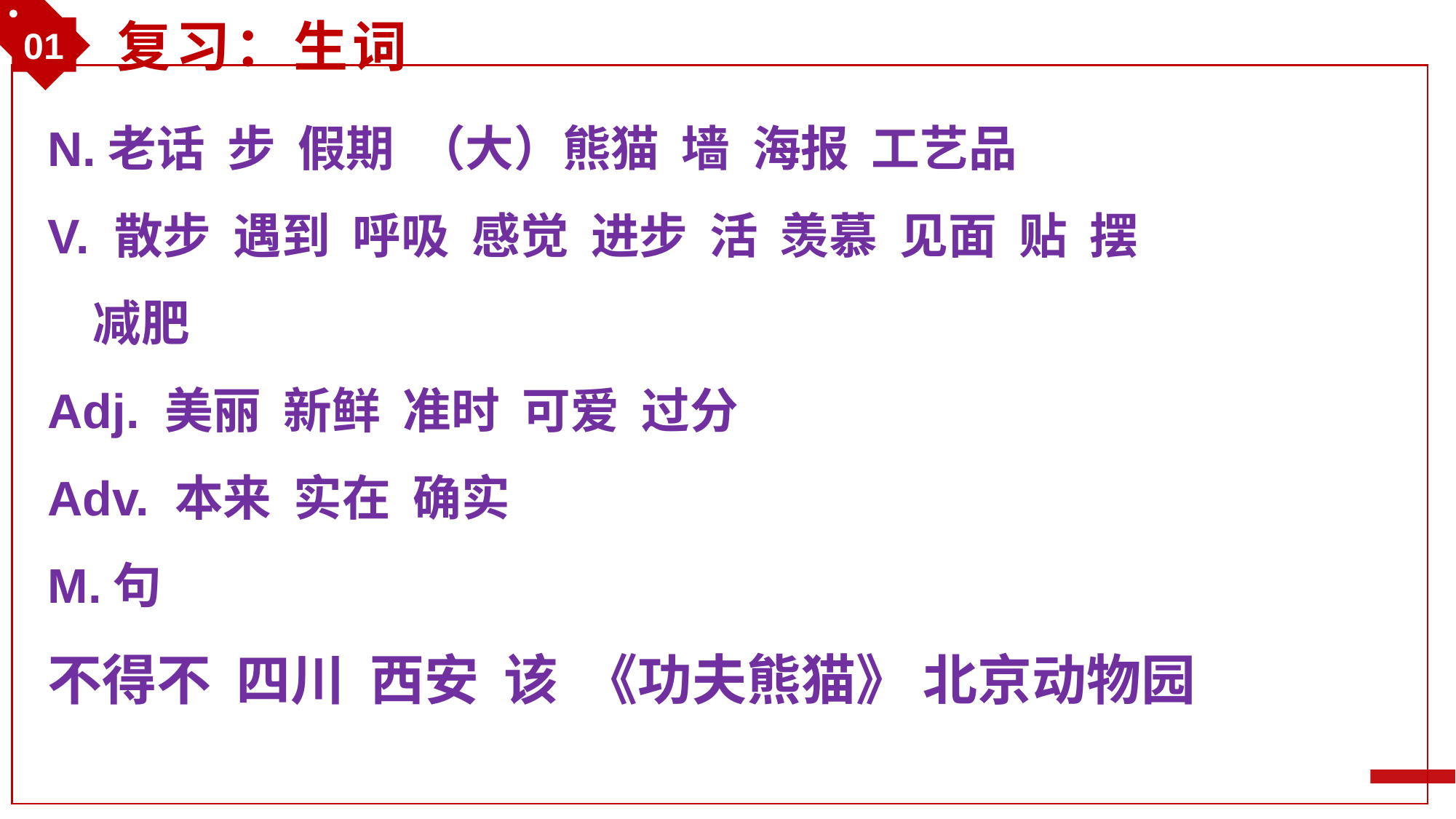

01
复习：生词

N.老话  步  假期  （大）熊猫  墙  海报  工艺品
V. 散步  遇到  呼吸  感觉  进步  活  羡慕  见面  贴  摆
   减肥
Adj. 美丽  新鲜  准时  可爱  过分
Adv. 本来  实在  确实
M.句
不得不  四川  西安  该  《功夫熊猫》 北京动物园